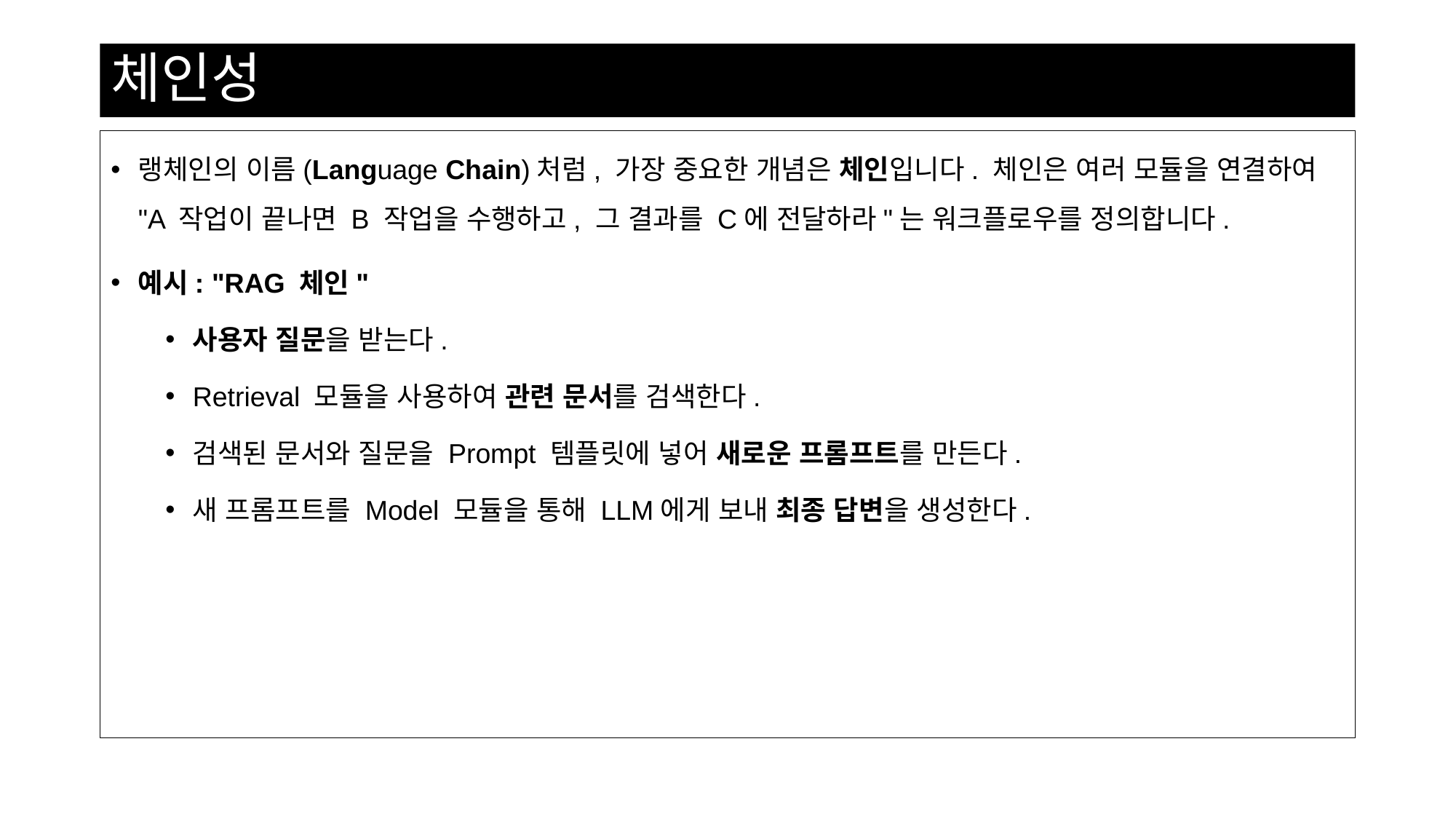

# 체인성
랭체인의 이름(Language Chain)처럼, 가장 중요한 개념은 체인입니다. 체인은 여러 모듈을 연결하여 "A 작업이 끝나면 B 작업을 수행하고, 그 결과를 C에 전달하라"는 워크플로우를 정의합니다.
예시: "RAG 체인"
사용자 질문을 받는다.
Retrieval 모듈을 사용하여 관련 문서를 검색한다.
검색된 문서와 질문을 Prompt 템플릿에 넣어 새로운 프롬프트를 만든다.
새 프롬프트를 Model 모듈을 통해 LLM에게 보내 최종 답변을 생성한다.